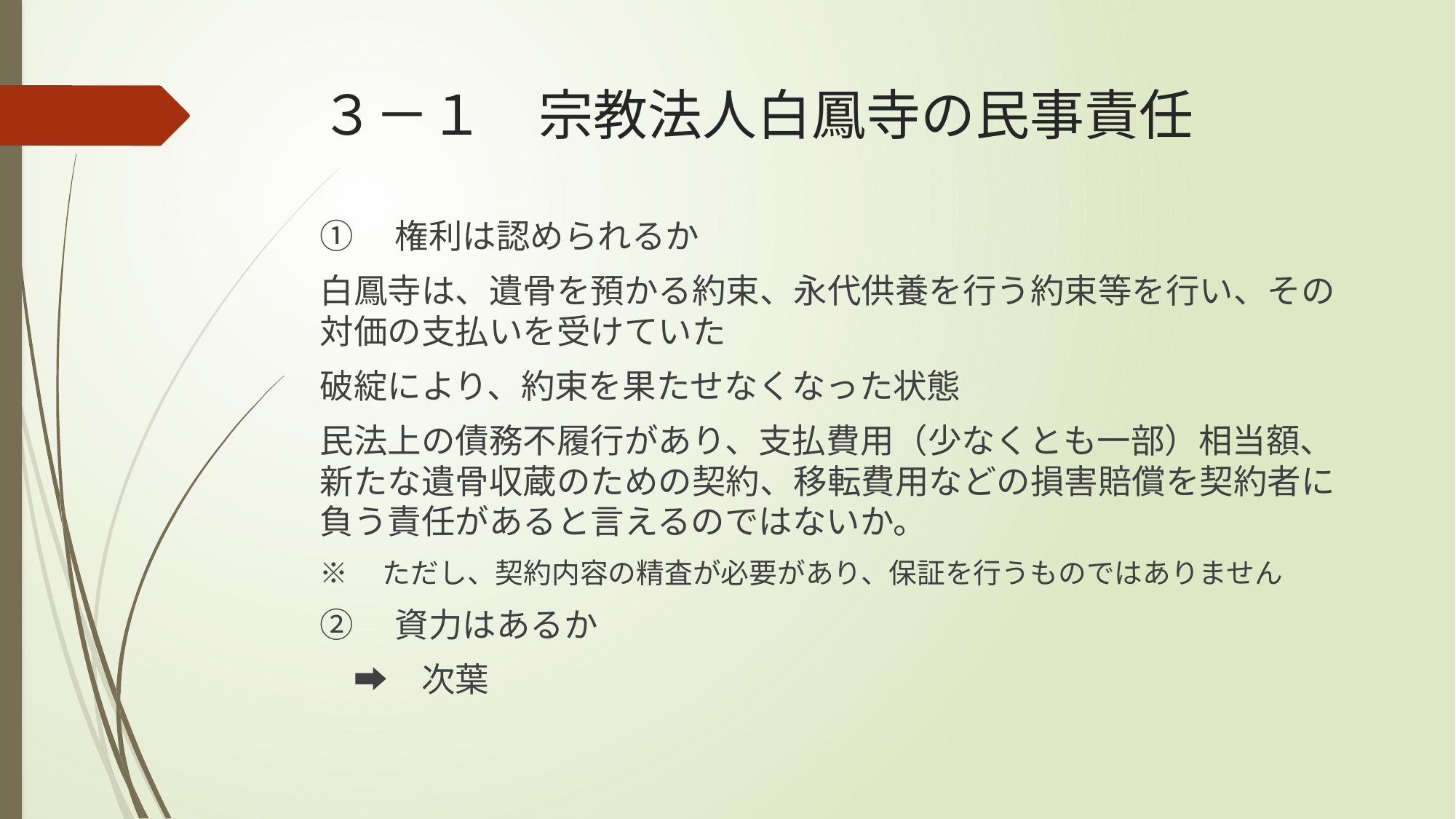

# ３－１　宗教法人白鳳寺の民事責任
①　権利は認められるか
白鳳寺は、遺骨を預かる約束、永代供養を行う約束等を行い、その対価の支払いを受けていた
破綻により、約束を果たせなくなった状態
民法上の債務不履行があり、支払費用（少なくとも一部）相当額、新たな遺骨収蔵のための契約、移転費用などの損害賠償を契約者に負う責任があると言えるのではないか。
※　ただし、契約内容の精査が必要があり、保証を行うものではありません
②　資力はあるか
　➡　次葉